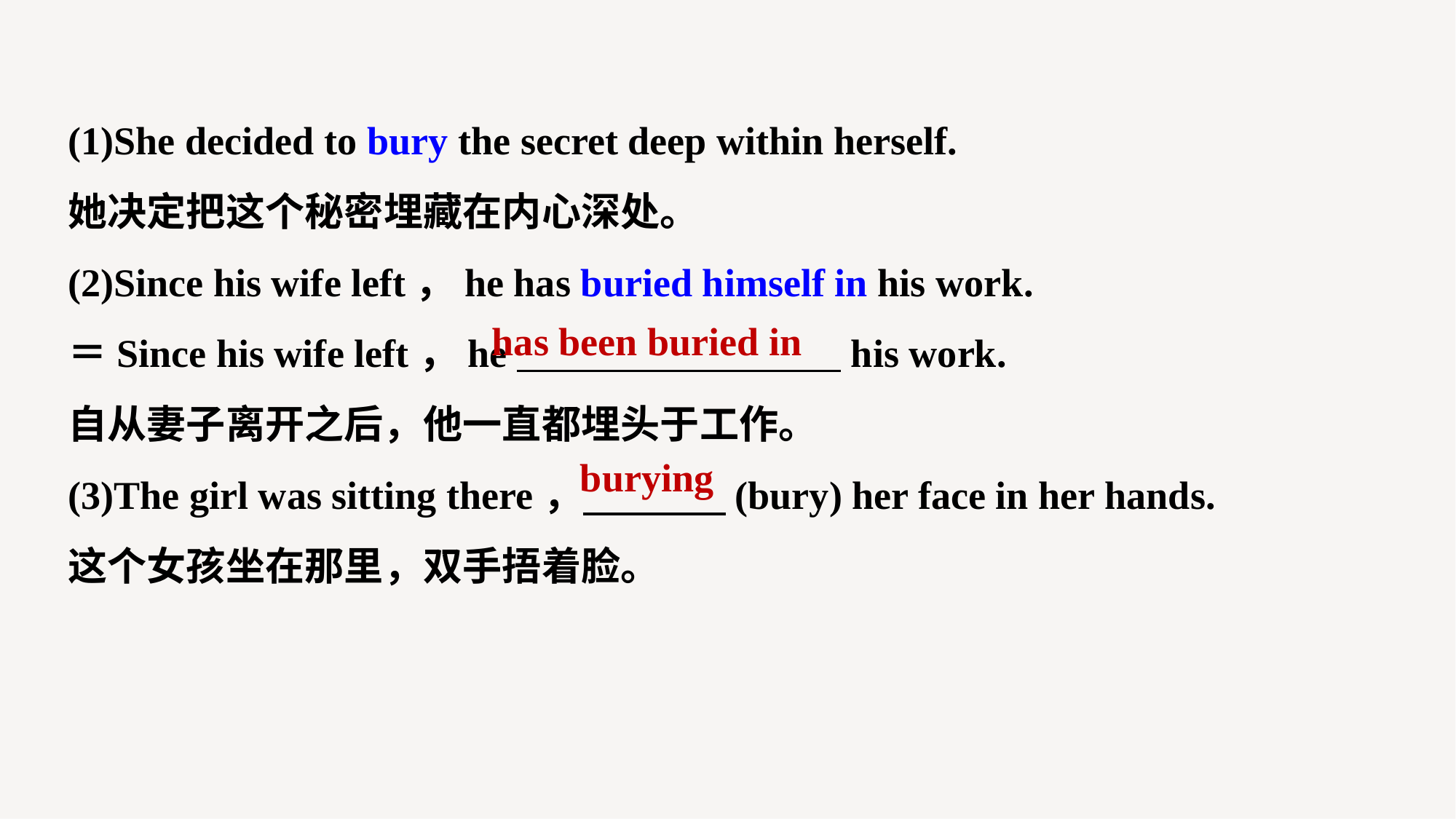

(1)She decided to bury the secret deep within herself.
她决定把这个秘密埋藏在内心深处。
(2)Since his wife left，he has buried himself in his work.
＝Since his wife left，he                                   his work.
自从妻子离开之后，他一直都埋头于工作。
(3)The girl was sitting there，                (bury) her face in her hands.
这个女孩坐在那里，双手捂着脸。
has been buried in
burying